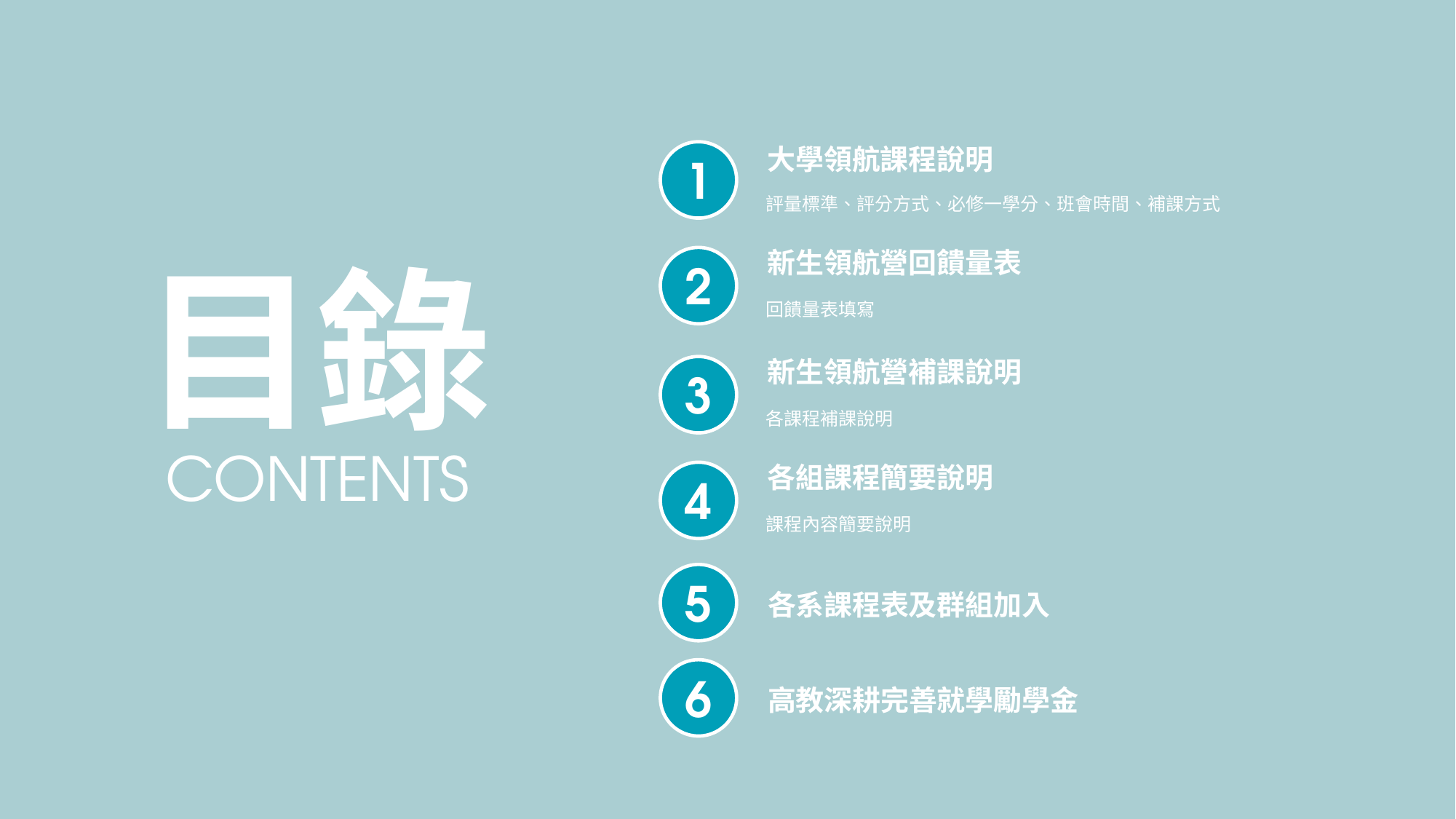

大學領航課程說明
1
評量標準、評分方式、必修一學分、班會時間、補課方式
目錄
新生領航營回饋量表
2
回饋量表填寫
新生領航營補課說明
3
各課程補課說明
CONTENTS
各組課程簡要說明
4
課程內容簡要說明
5
各系課程表及群組加入
6
高教深耕完善就學勵學金